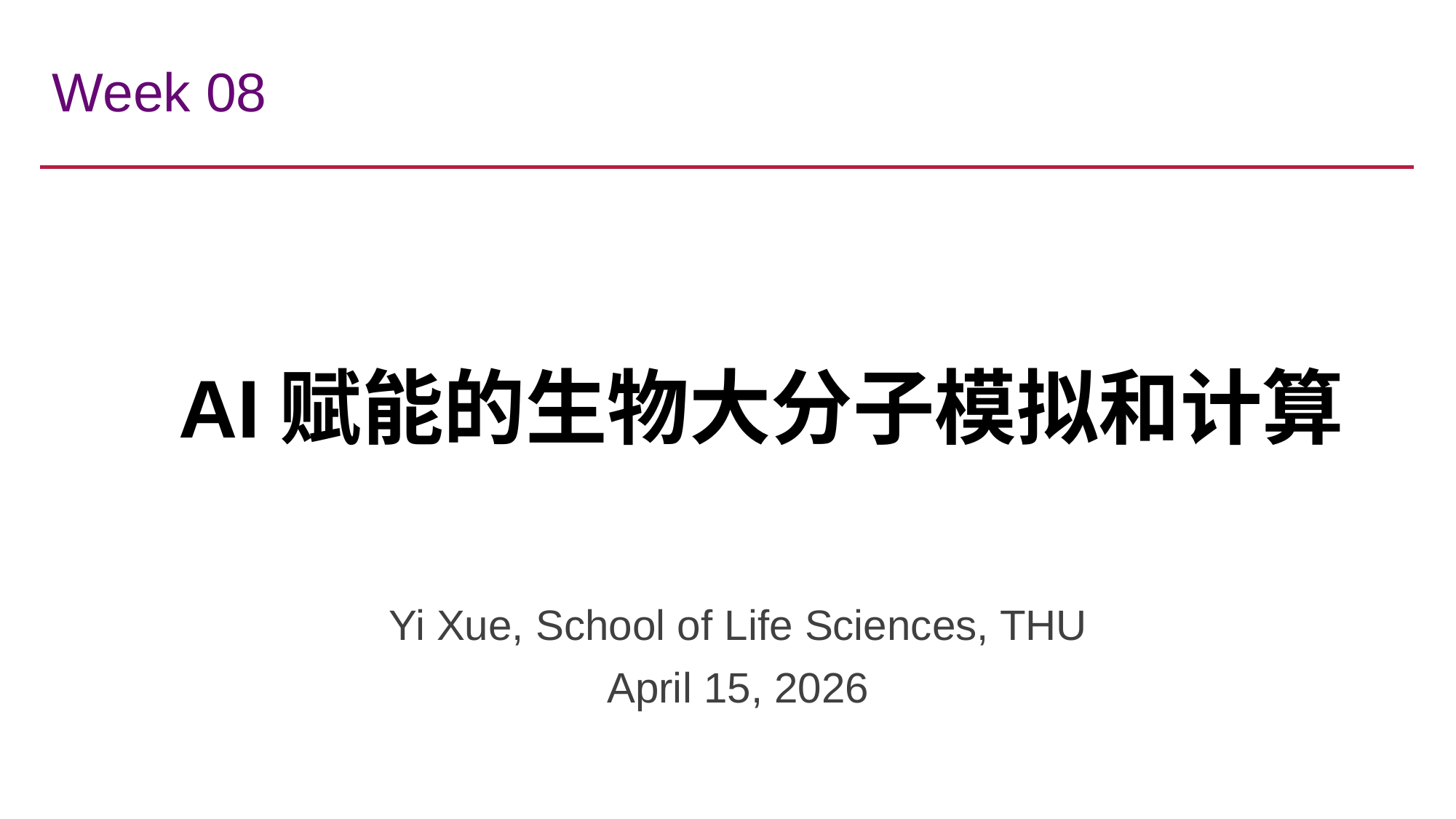

Week 08
# AI赋能的生物大分子模拟和计算
Yi Xue, School of Life Sciences, THU
April 15, 2026